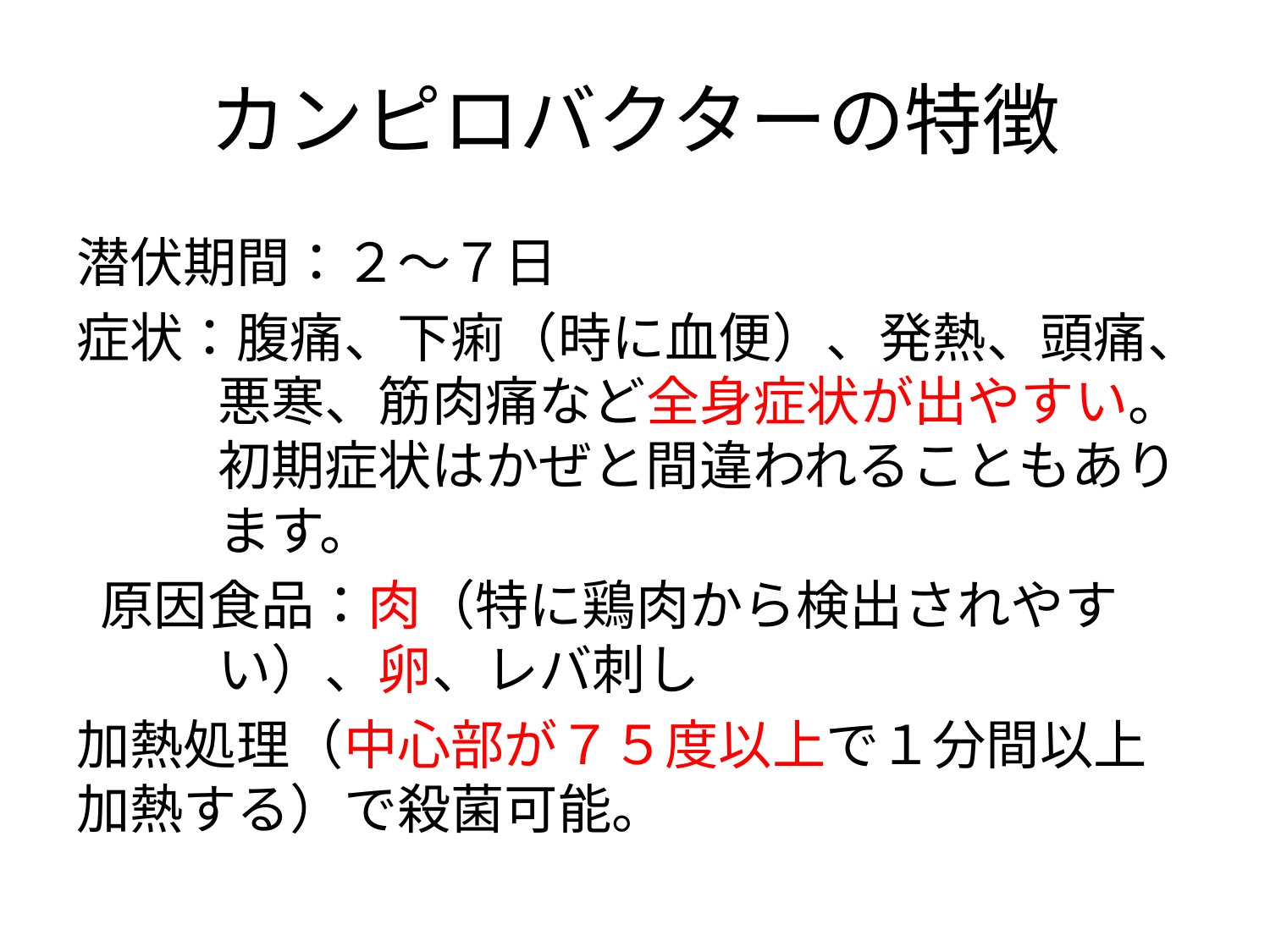

# カンピロバクターの特徴
潜伏期間：２～７日
症状：腹痛、下痢（時に血便）、発熱、頭痛、悪寒、筋肉痛など全身症状が出やすい。初期症状はかぜと間違われることもあります。
 原因食品：肉（特に鶏肉から検出されやすい）、卵、レバ刺し
加熱処理（中心部が７５度以上で１分間以上加熱する）で殺菌可能。